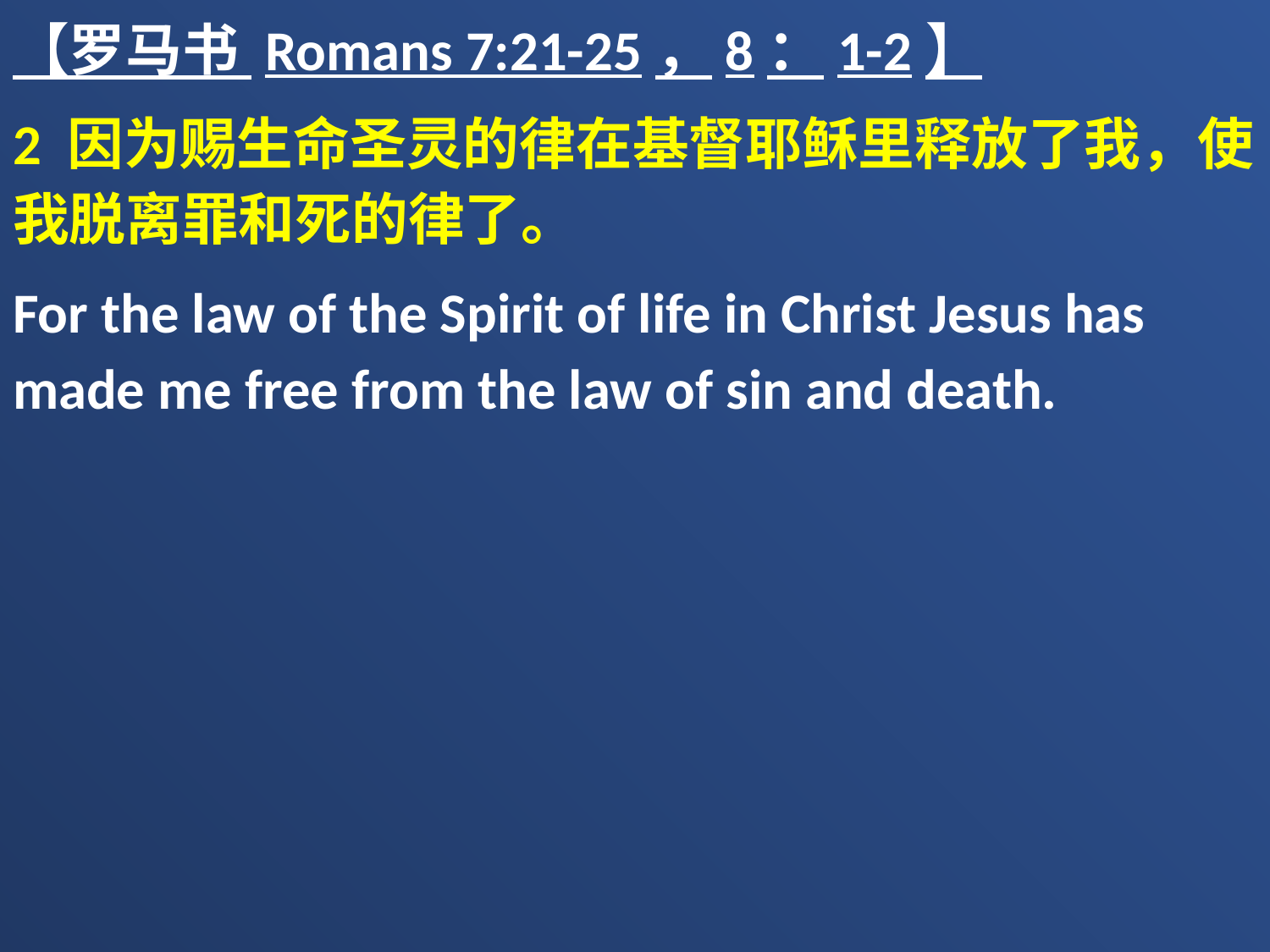

【罗马书 Romans 7:21-25，8：1-2】
2 因为赐生命圣灵的律在基督耶稣里释放了我，使我脱离罪和死的律了。
For the law of the Spirit of life in Christ Jesus has made me free from the law of sin and death.